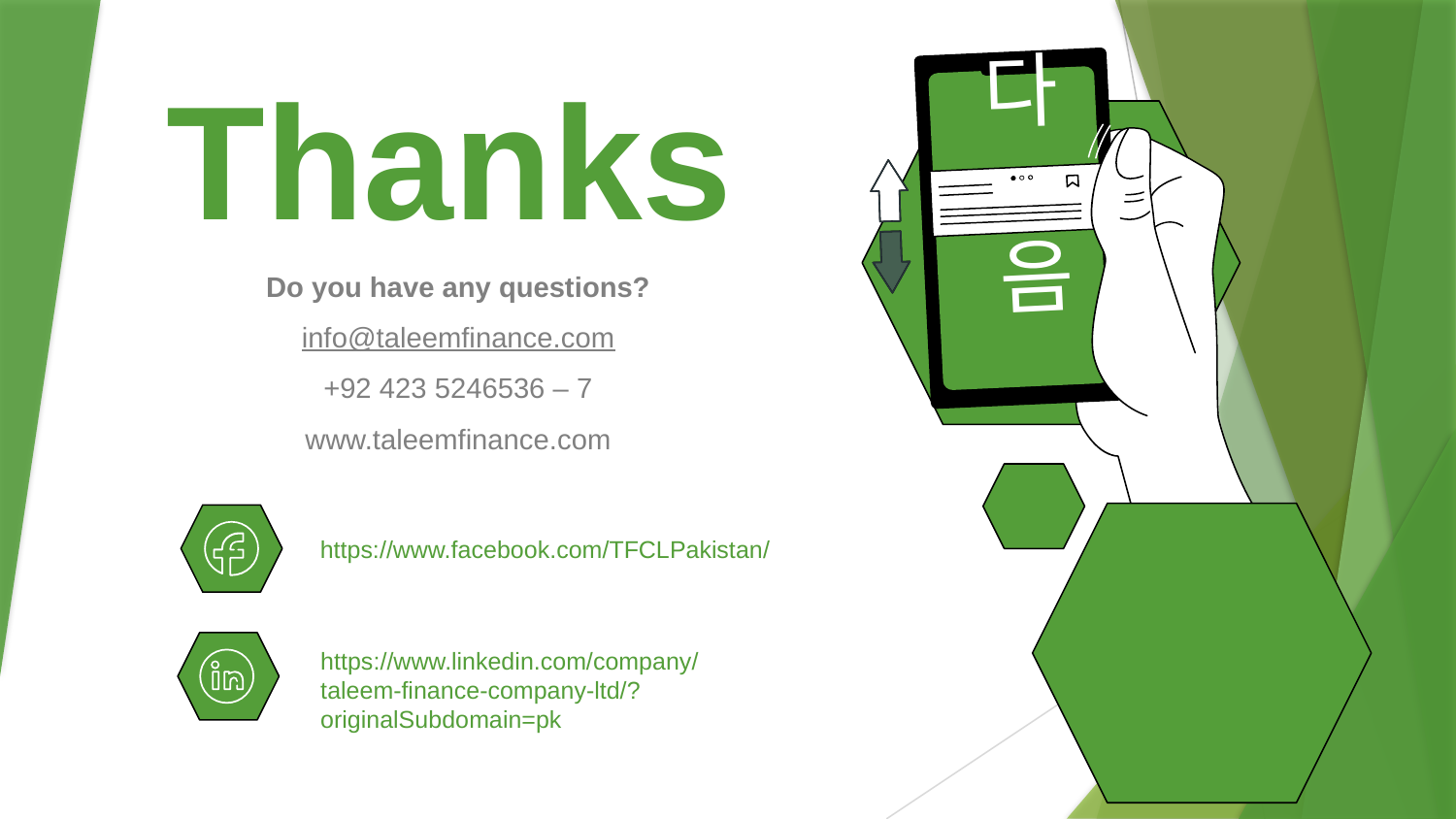

다

Thanks

음
Do you have any questions?
info@taleemfinance.com
+92 423 5246536 – 7
www.taleemfinance.com

https://www.facebook.com/TFCLPakistan/

https://www.linkedin.com/company/taleem-finance-company-ltd/?originalSubdomain=pk

16